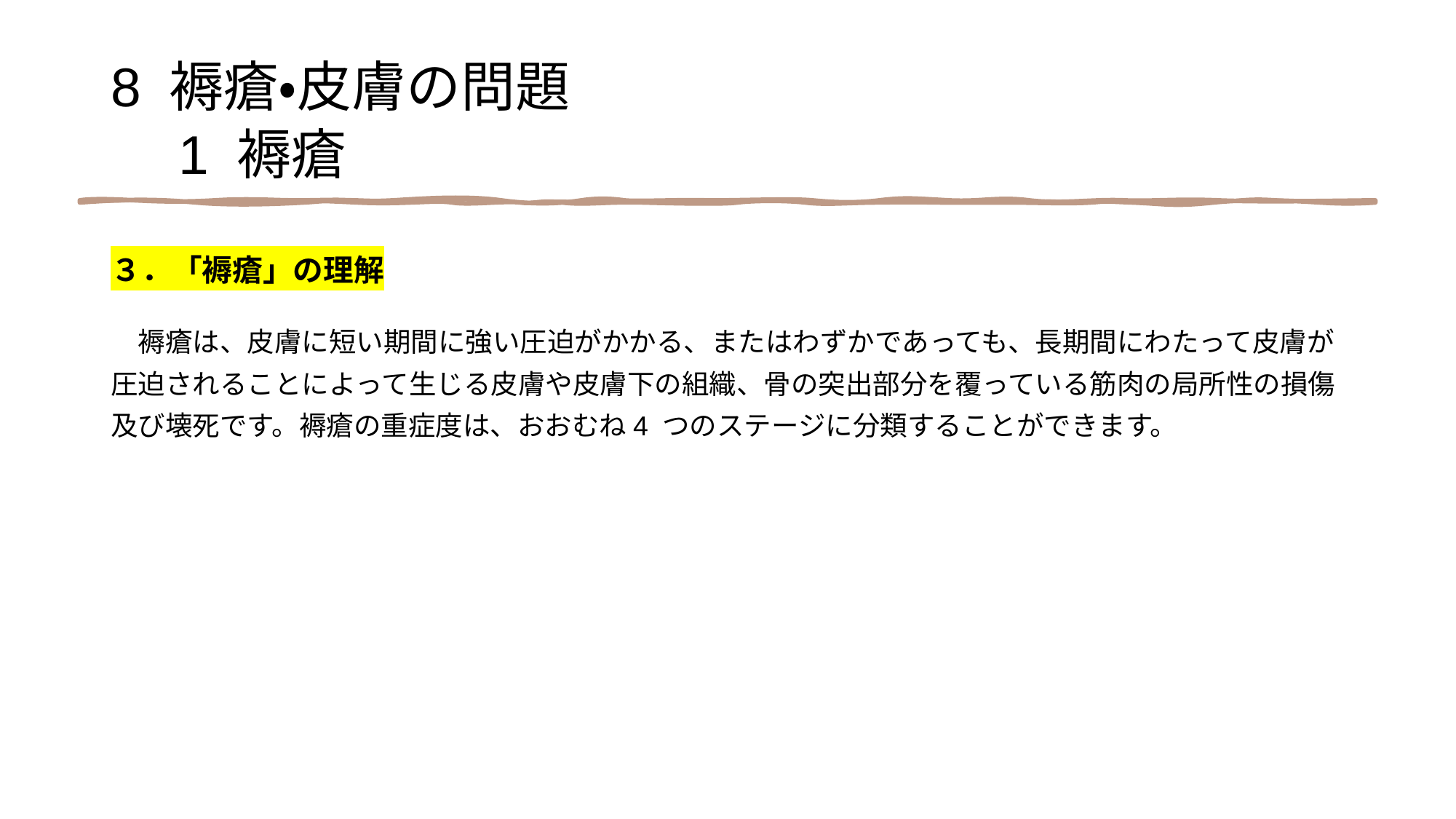

8 褥瘡・皮膚の問題
　1 褥瘡

３．「褥瘡」の理解

　褥瘡は、皮膚に短い期間に強い圧迫がかかる、またはわずかであっても、長期間にわたって皮膚が
圧迫されることによって生じる皮膚や皮膚下の組織、骨の突出部分を覆っている筋肉の局所性の損傷
及び壊死です。褥瘡の重症度は、おおむね4 つのステージに分類することができます。